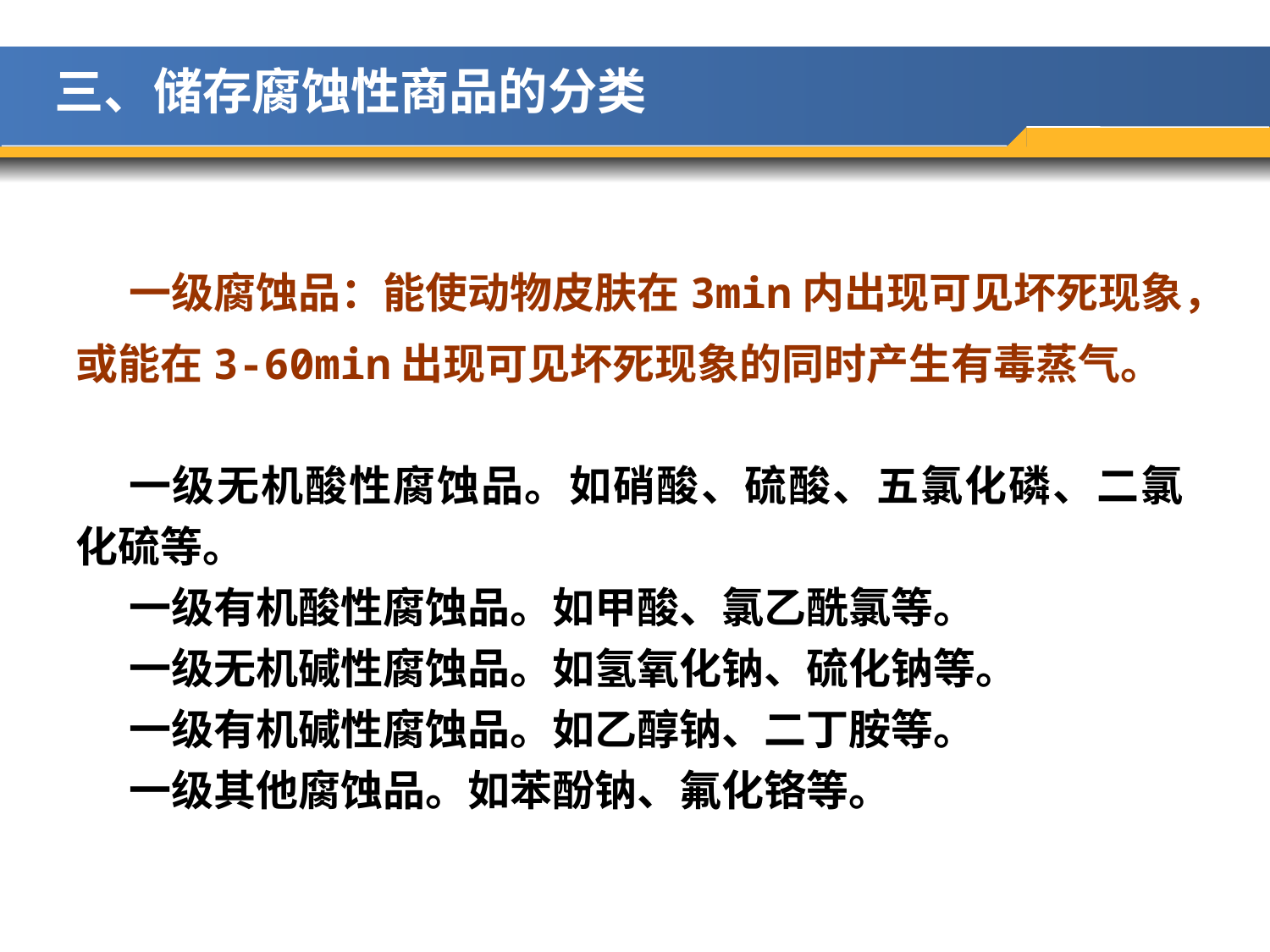

三、储存腐蚀性商品的分类

一级腐蚀品：能使动物皮肤在3min内出现可见坏死现象，或能在3-60min出现可见坏死现象的同时产生有毒蒸气。

一级无机酸性腐蚀品。如硝酸、硫酸、五氯化磷、二氯化硫等。
一级有机酸性腐蚀品。如甲酸、氯乙酰氯等。
一级无机碱性腐蚀品。如氢氧化钠、硫化钠等。
一级有机碱性腐蚀品。如乙醇钠、二丁胺等。
一级其他腐蚀品。如苯酚钠、氟化铬等。